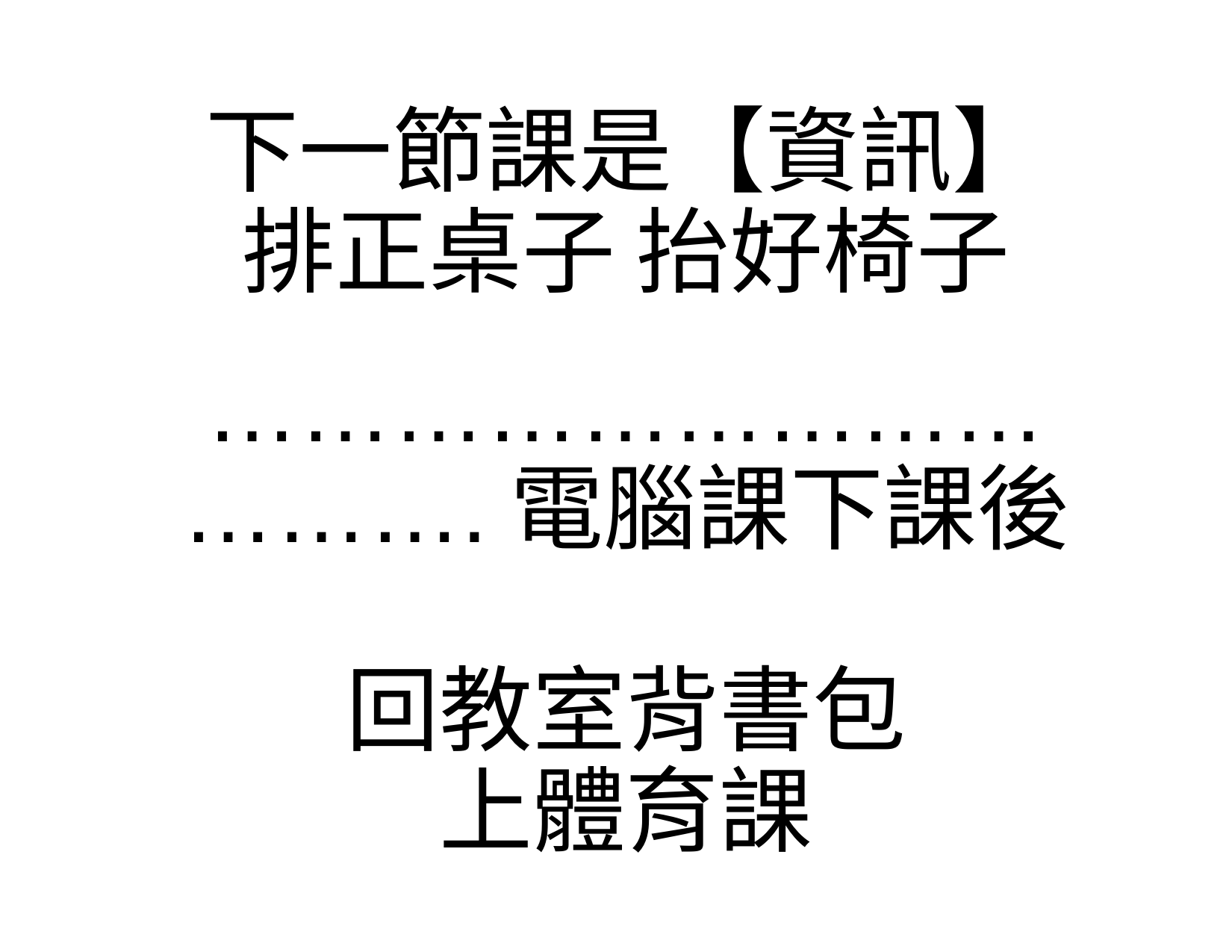

# 下一節課是【資訊】 排正桌子 抬好椅子
……………………………….電腦課下課後

回教室背書包
上體育課